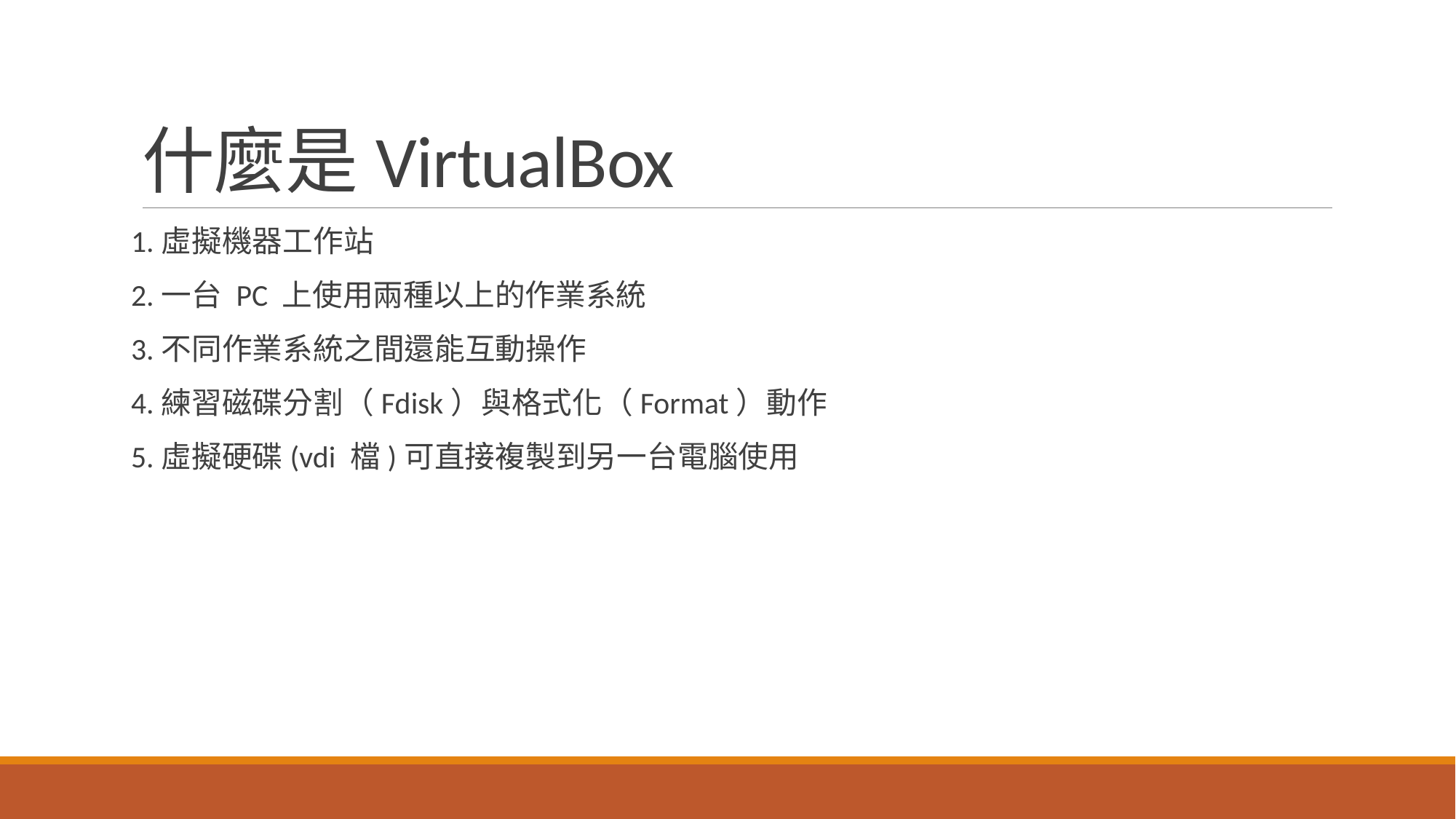

# 什麼是VirtualBox
1.虛擬機器工作站
2.一台 PC 上使用兩種以上的作業系統
3.不同作業系統之間還能互動操作
4.練習磁碟分割（Fdisk）與格式化（Format）動作
5.虛擬硬碟(vdi 檔)可直接複製到另一台電腦使用